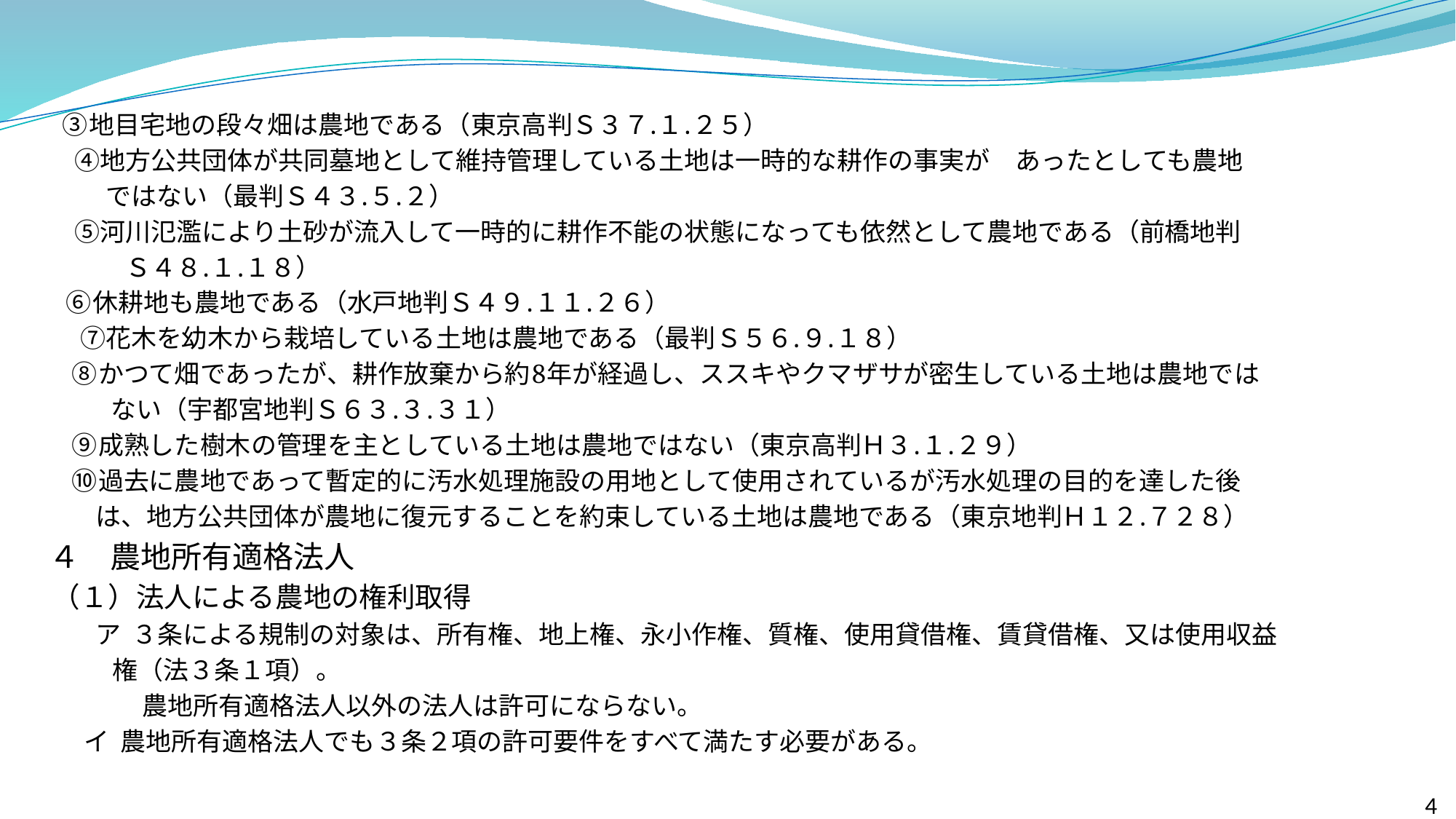

③地目宅地の段々畑は農地である（東京高判Ｓ３７.１.２５）
　④地方公共団体が共同墓地として維持管理している土地は一時的な耕作の事実が　あったとしても農地
　　 ではない（最判Ｓ４３.５.２）
　⑤河川氾濫により土砂が流入して一時的に耕作不能の状態になっても依然として農地である（前橋地判
　　　Ｓ４８.１.１８）
   ⑥休耕地も農地である（水戸地判Ｓ４９.１１.２６）
　 ⑦花木を幼木から栽培している土地は農地である（最判Ｓ５６.９.１８）
    ⑧かつて畑であったが、耕作放棄から約8年が経過し、ススキやクマザサが密生している土地は農地では
　　  ない（宇都宮地判Ｓ６３.３.３１）
    ⑨成熟した樹木の管理を主としている土地は農地ではない（東京高判Ｈ３.１.２９）
    ⑩過去に農地であって暫定的に汚水処理施設の用地として使用されているが汚水処理の目的を達した後
        は、地方公共団体が農地に復元することを約束している土地は農地である（東京地判Ｈ１２.７２８）
４　農地所有適格法人
 （１）法人による農地の権利取得
　　　   ア  ３条による規制の対象は、所有権、地上権、永小作権、質権、使用貸借権、賃貸借権、又は使用収益
           権（法３条１項）。
　　　   農地所有適格法人以外の法人は許可にならない。
      イ  農地所有適格法人でも３条２項の許可要件をすべて満たす必要がある。

4